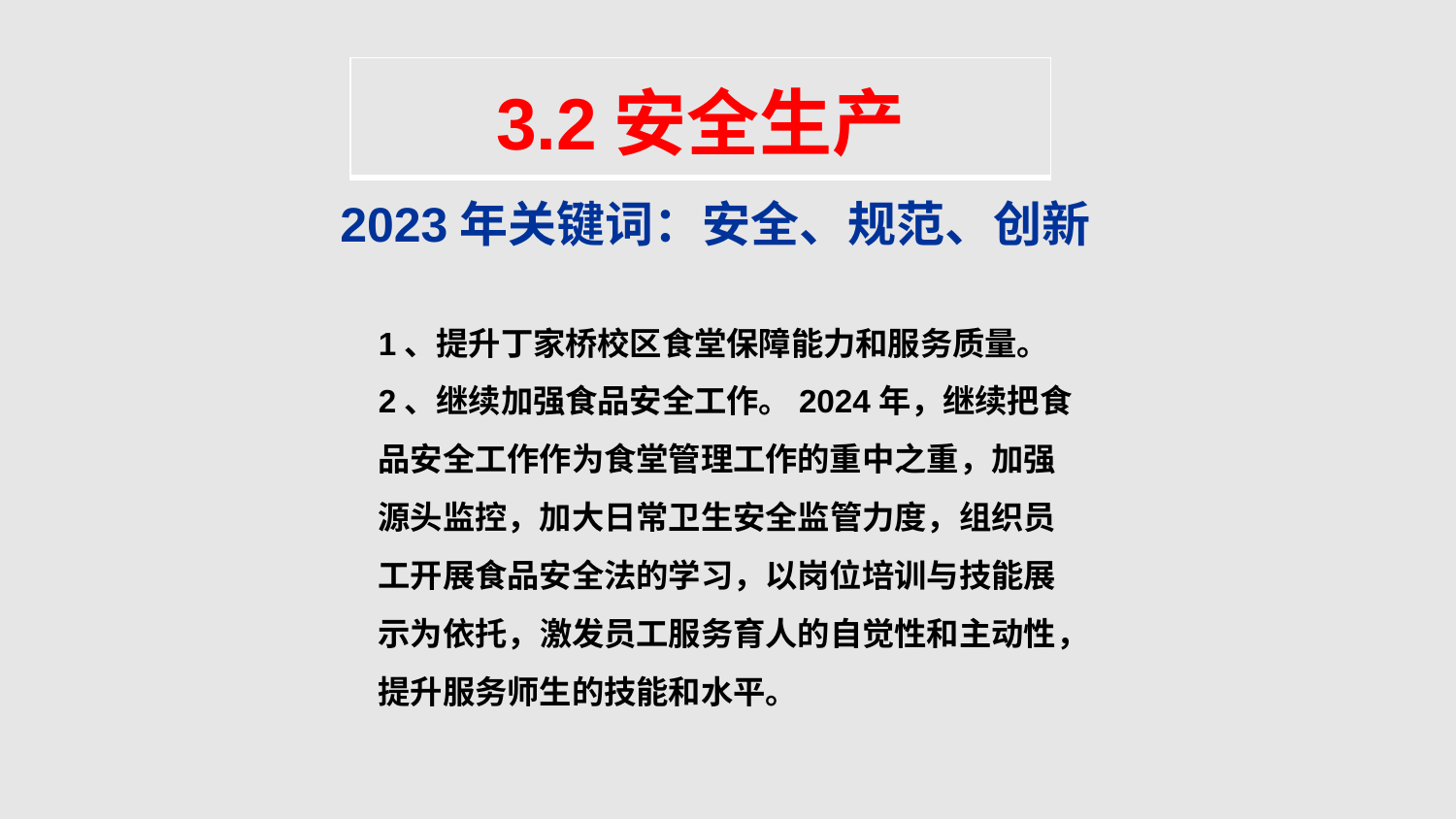

| 3.2安全生产 |
| --- |
2023年关键词：安全、规范、创新

1、提升丁家桥校区食堂保障能力和服务质量。
2、继续加强食品安全工作。2024年，继续把食品安全工作作为食堂管理工作的重中之重，加强源头监控，加大日常卫生安全监管力度，组织员工开展食品安全法的学习，以岗位培训与技能展示为依托，激发员工服务育人的自觉性和主动性，提升服务师生的技能和水平。